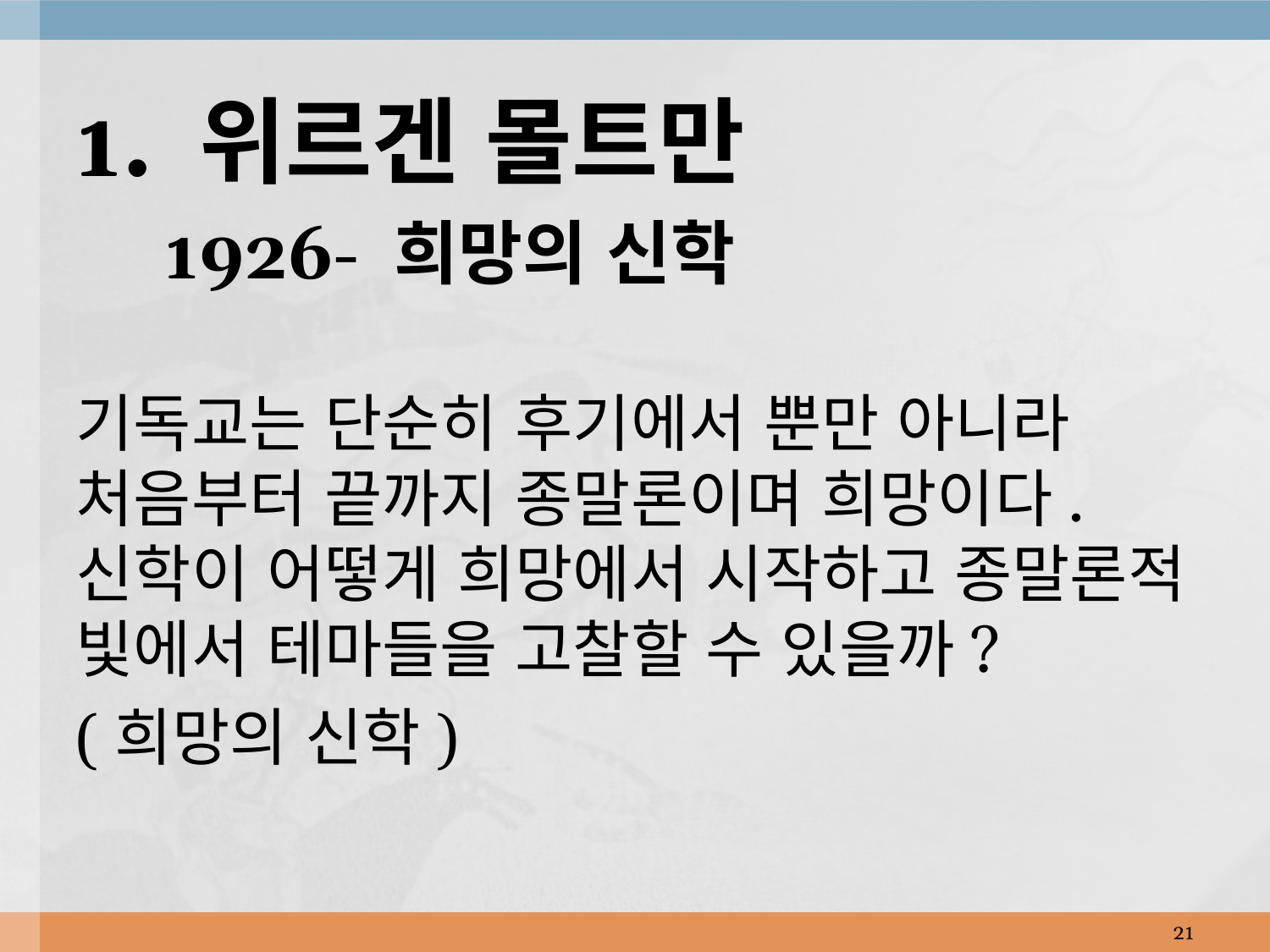

1. 위르겐 몰트만
     1926- 희망의 신학

기독교는 단순히 후기에서 뿐만 아니라 처음부터 끝까지 종말론이며 희망이다. 신학이 어떻게 희망에서 시작하고 종말론적 빛에서 테마들을 고찰할 수 있을까?
(희망의 신학)

21